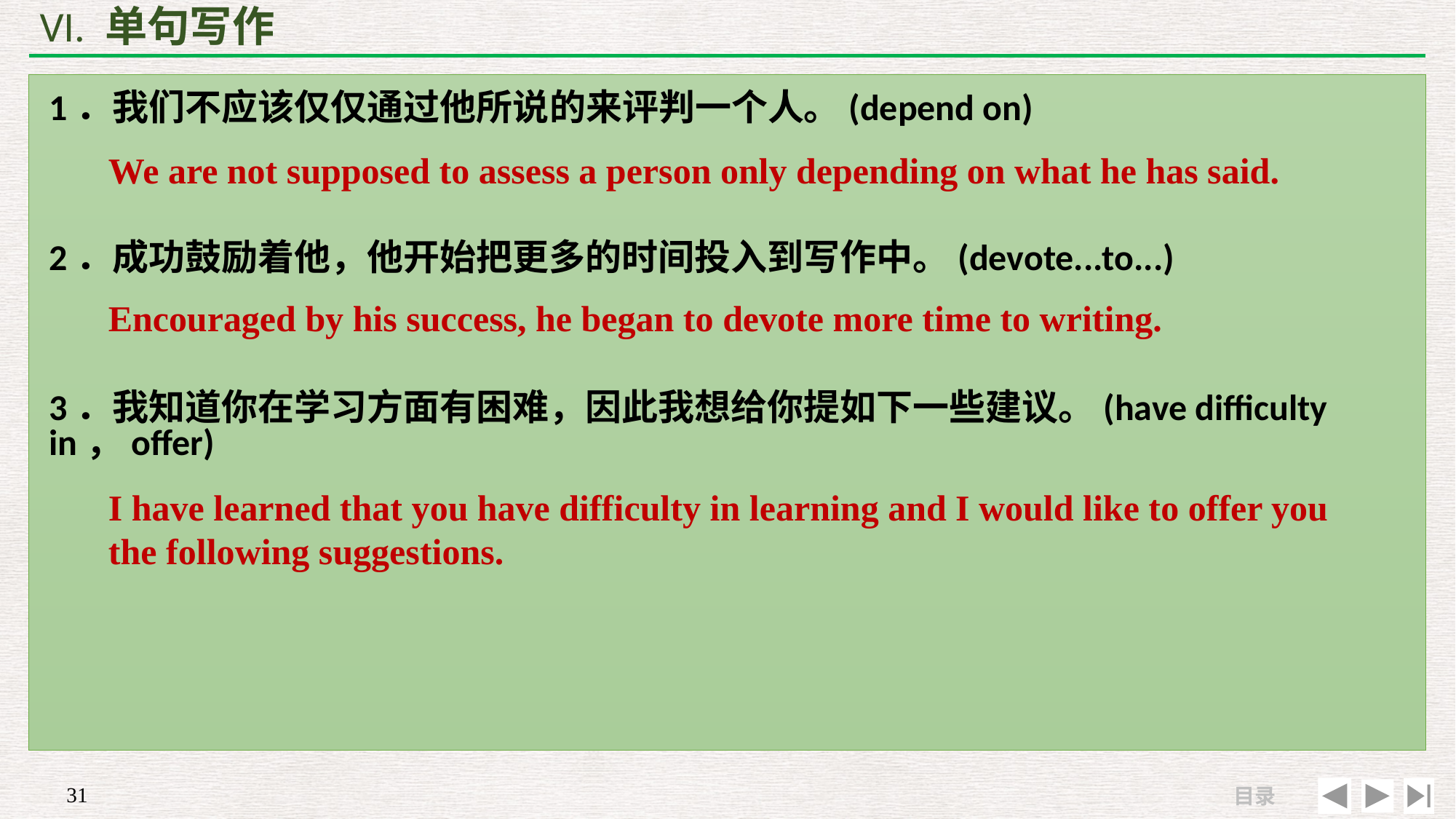

# VI. 单句写作

1．我们不应该仅仅通过他所说的来评判一个人。(depend on)

2．成功鼓励着他，他开始把更多的时间投入到写作中。(devote...to...)

3．我知道你在学习方面有困难，因此我想给你提如下一些建议。(have difficulty in，offer)
We are not supposed to assess a person only depending on what he has said.
Encouraged by his success, he began to devote more time to writing.
I have learned that you have difficulty in learning and I would like to offer you the following suggestions.